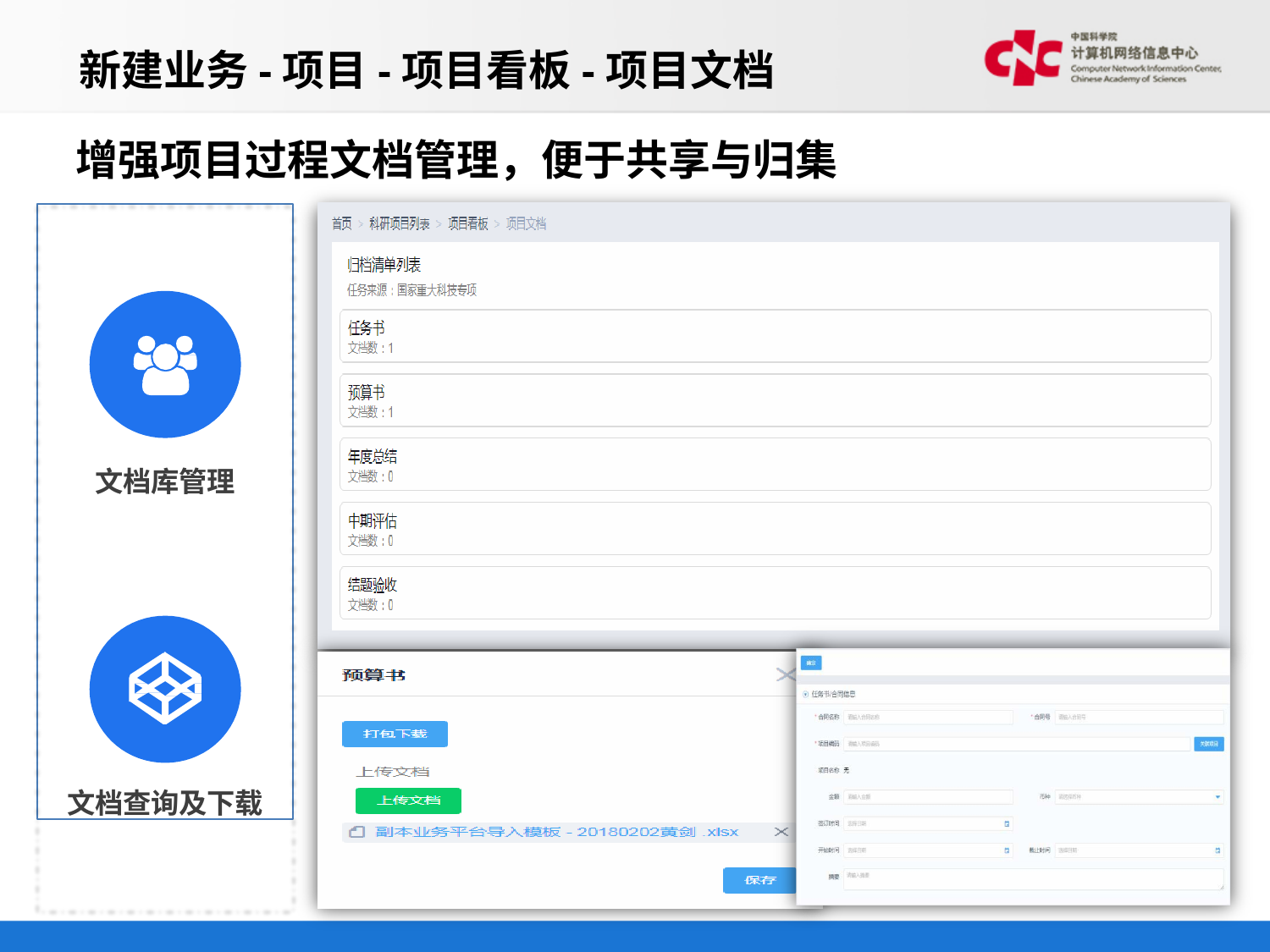

新建业务-项目-项目看板-项目文档
# 增强项目过程文档管理，便于共享与归集

文档库管理

文档查询及下载